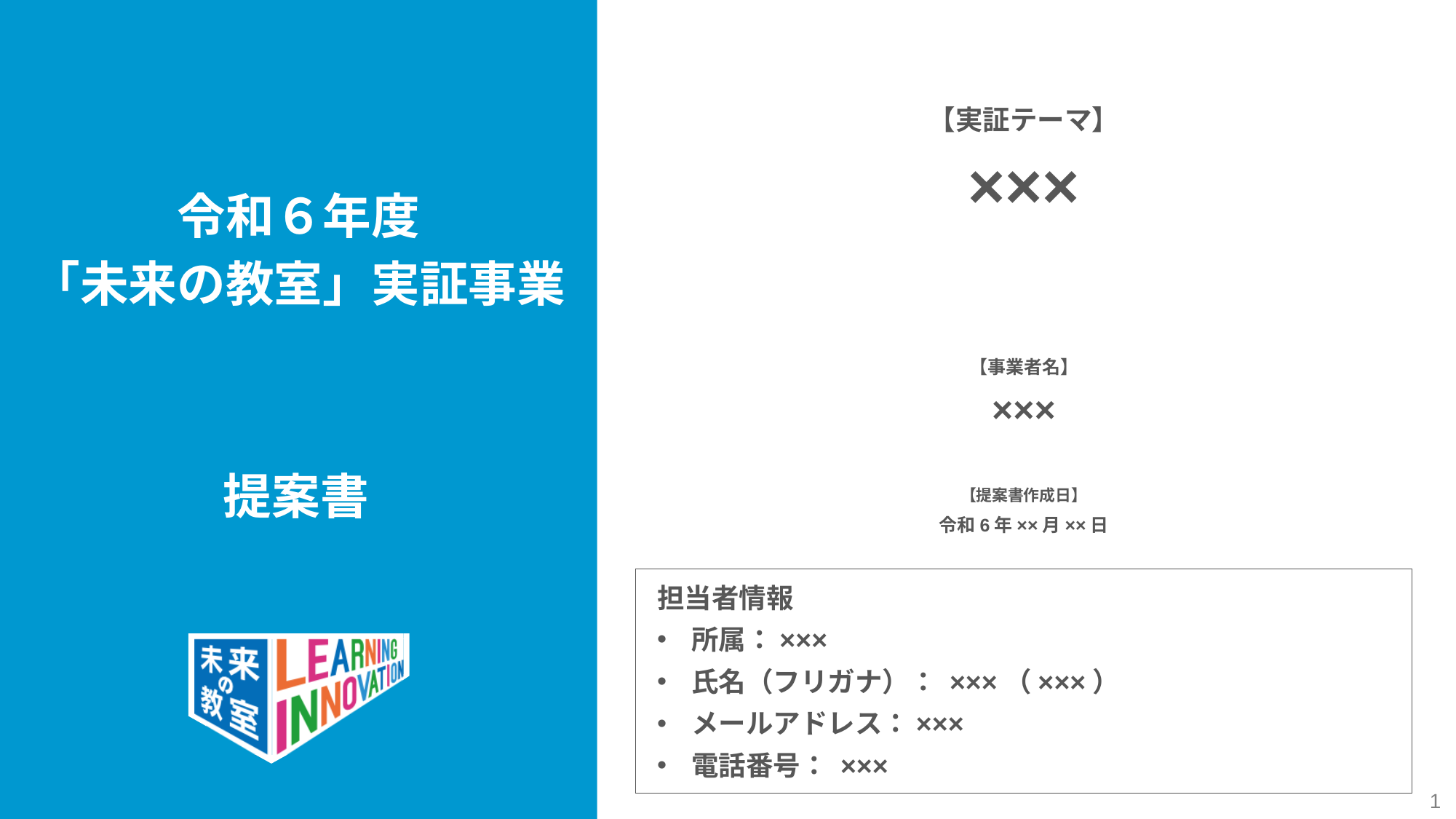

【実証テーマ】
×××
令和６年度
「未来の教室」実証事業
【事業者名】
×××
提案書
【提案書作成日】
令和6年××月××日
担当者情報
所属：×××
氏名（フリガナ）： ×××（×××）
メールアドレス：×××
電話番号： ×××